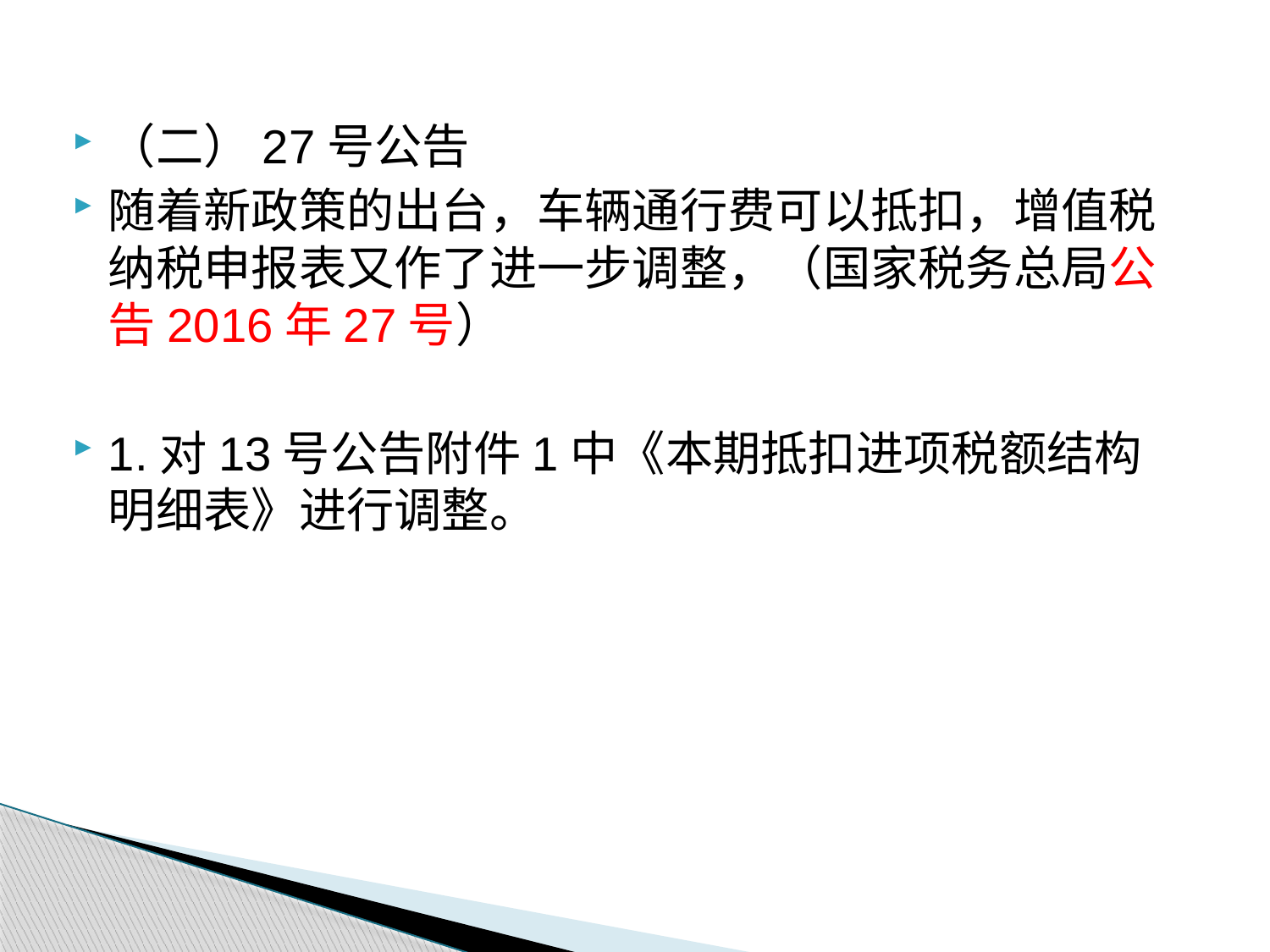

（二）27号公告
随着新政策的出台，车辆通行费可以抵扣，增值税纳税申报表又作了进一步调整，（国家税务总局公告2016年27号）

1.对13号公告附件1中《本期抵扣进项税额结构明细表》进行调整。